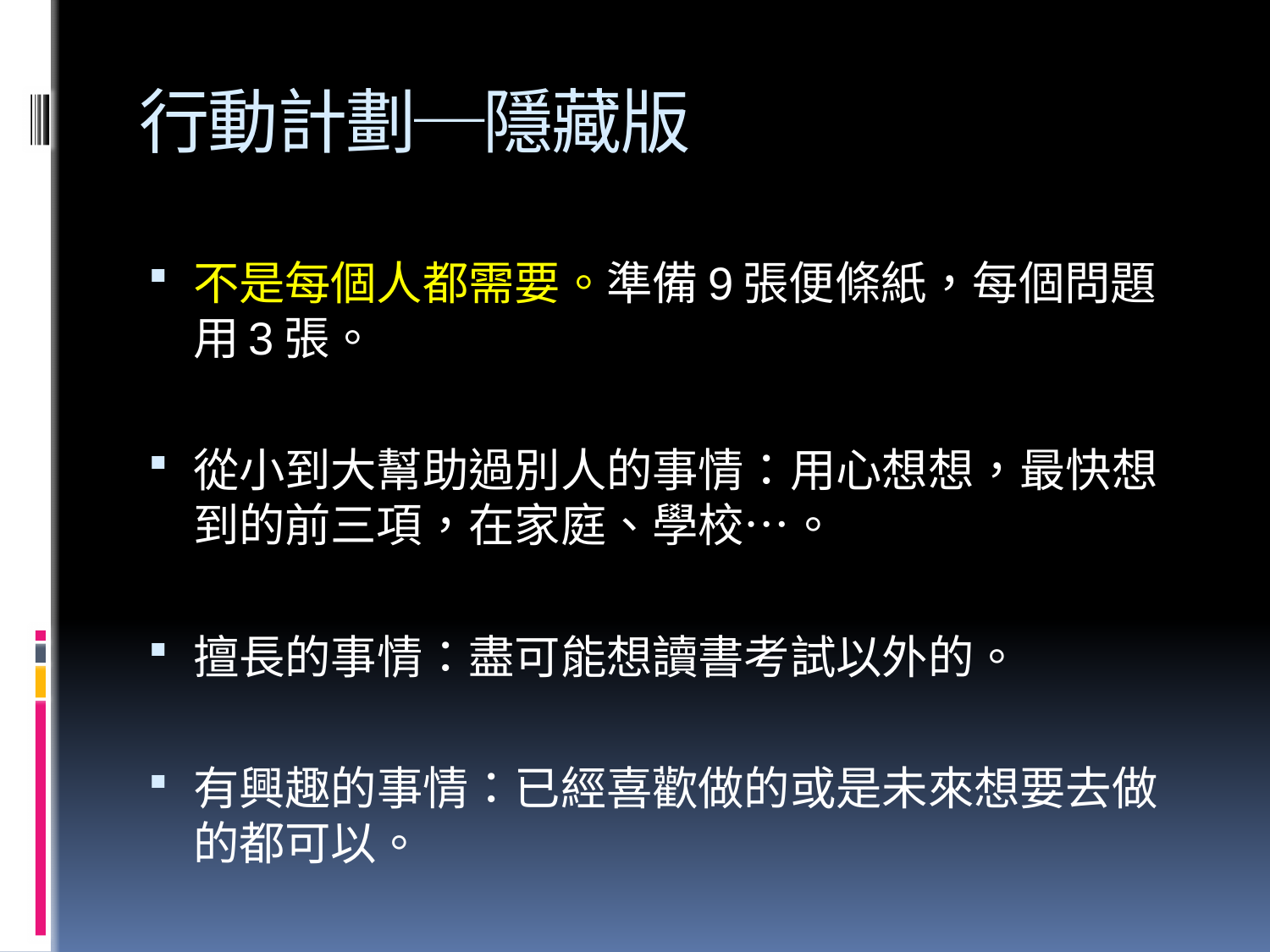

# 行動計劃─隱藏版
不是每個人都需要。準備9張便條紙，每個問題用3張。

從小到大幫助過別人的事情：用心想想，最快想到的前三項，在家庭、學校…。

擅長的事情：盡可能想讀書考試以外的。

有興趣的事情：已經喜歡做的或是未來想要去做的都可以。